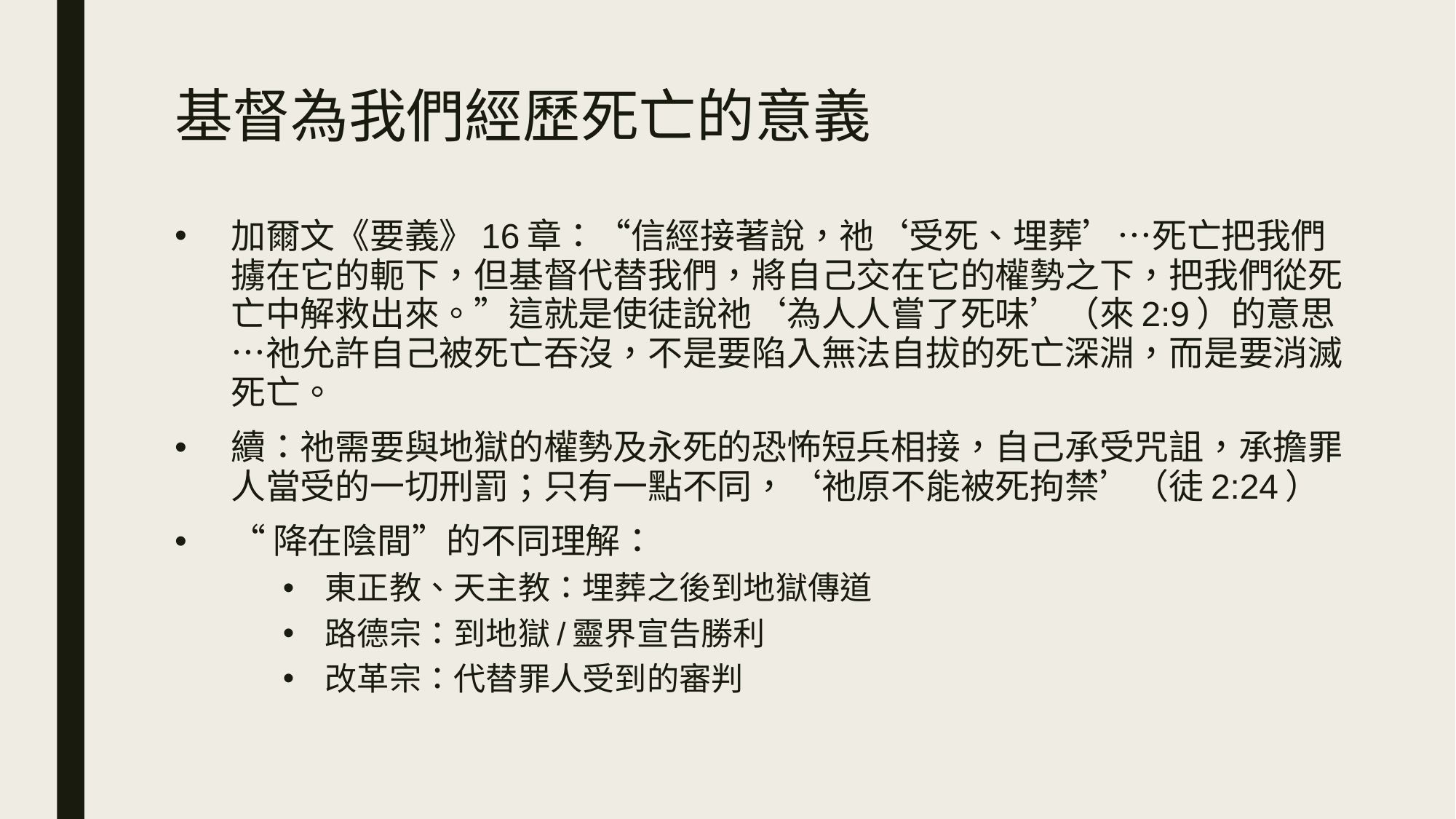

# 基督為我們經歷死亡的意義
加爾文《要義》16章：“信經接著說，祂‘受死、埋葬’…死亡把我們擄在它的軛下，但基督代替我們，將自己交在它的權勢之下，把我們從死亡中解救出來。”這就是使徒說祂‘為人人嘗了死味’（來2:9）的意思…祂允許自己被死亡吞沒，不是要陷入無法自拔的死亡深淵，而是要消滅死亡。
續：祂需要與地獄的權勢及永死的恐怖短兵相接，自己承受咒詛，承擔罪人當受的一切刑罰；只有一點不同，‘祂原不能被死拘禁’（徒2:24）
“降在陰間”的不同理解：
東正教、天主教：埋葬之後到地獄傳道
路德宗：到地獄/靈界宣告勝利
改革宗：代替罪人受到的審判